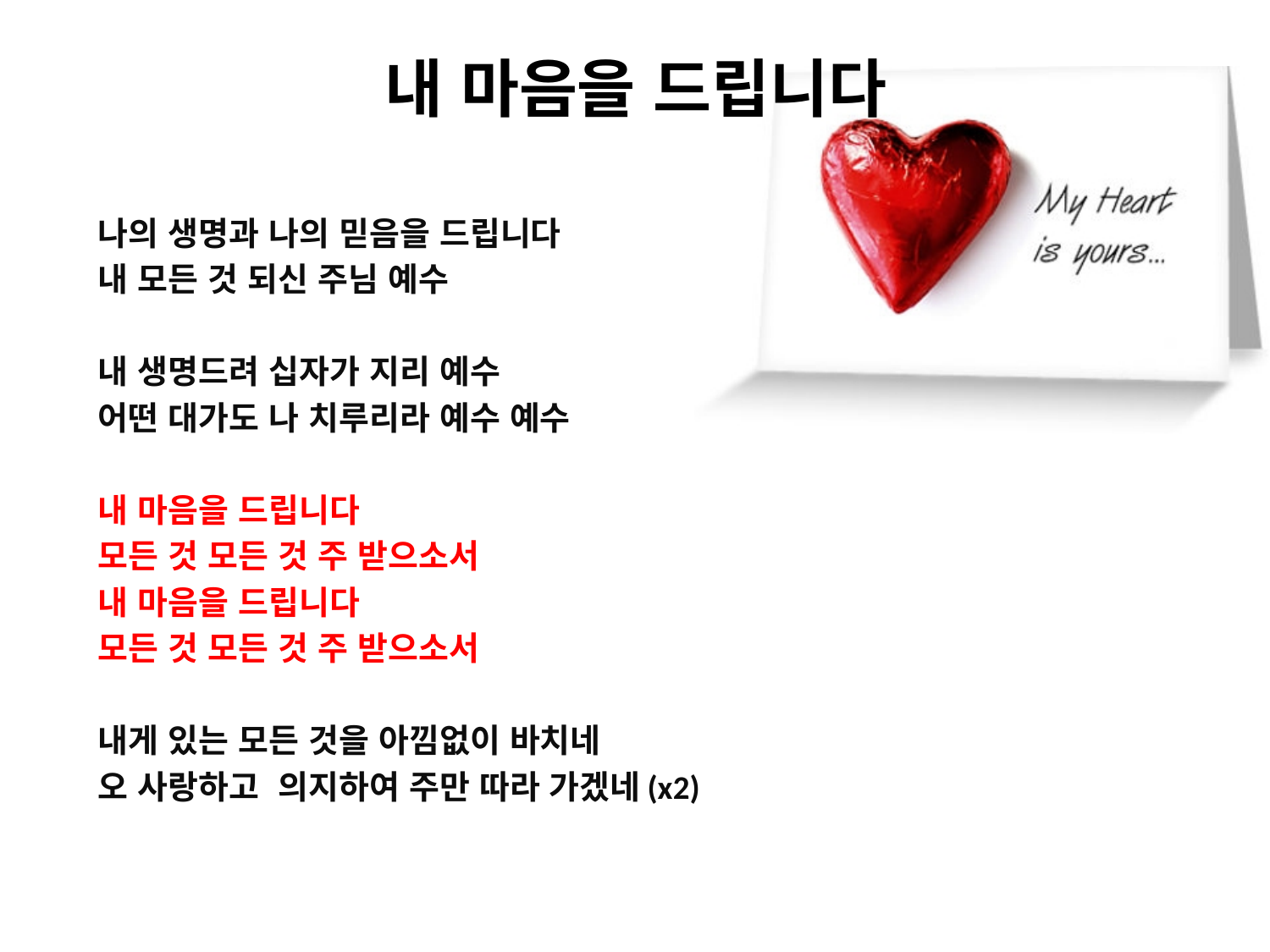

# 내 마음을 드립니다
나의 생명과 나의 믿음을 드립니다
내 모든 것 되신 주님 예수

내 생명드려 십자가 지리 예수
어떤 대가도 나 치루리라 예수 예수

내 마음을 드립니다
모든 것 모든 것 주 받으소서
내 마음을 드립니다
모든 것 모든 것 주 받으소서

내게 있는 모든 것을 아낌없이 바치네
오 사랑하고  의지하여 주만 따라 가겠네(x2)